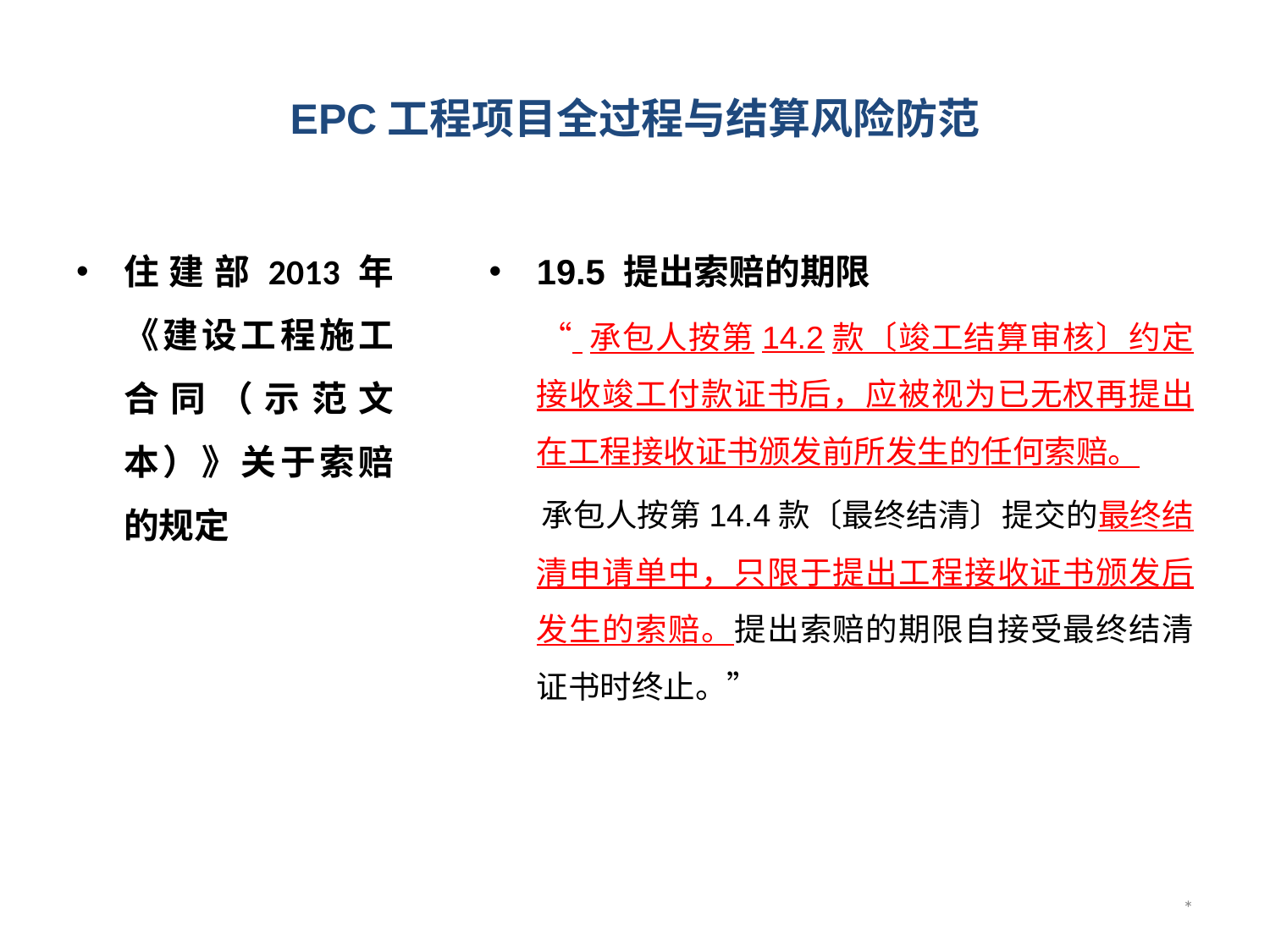

# EPC工程项目全过程与结算风险防范
住建部2013年《建设工程施工合同（示范文本）》关于索赔的规定
19.5 提出索赔的期限
      “ 承包人按第14.2款〔竣工结算审核〕约定接收竣工付款证书后，应被视为已无权再提出在工程接收证书颁发前所发生的任何索赔。
      承包人按第14.4款〔最终结清〕提交的最终结清申请单中，只限于提出工程接收证书颁发后发生的索赔。提出索赔的期限自接受最终结清证书时终止。”
*